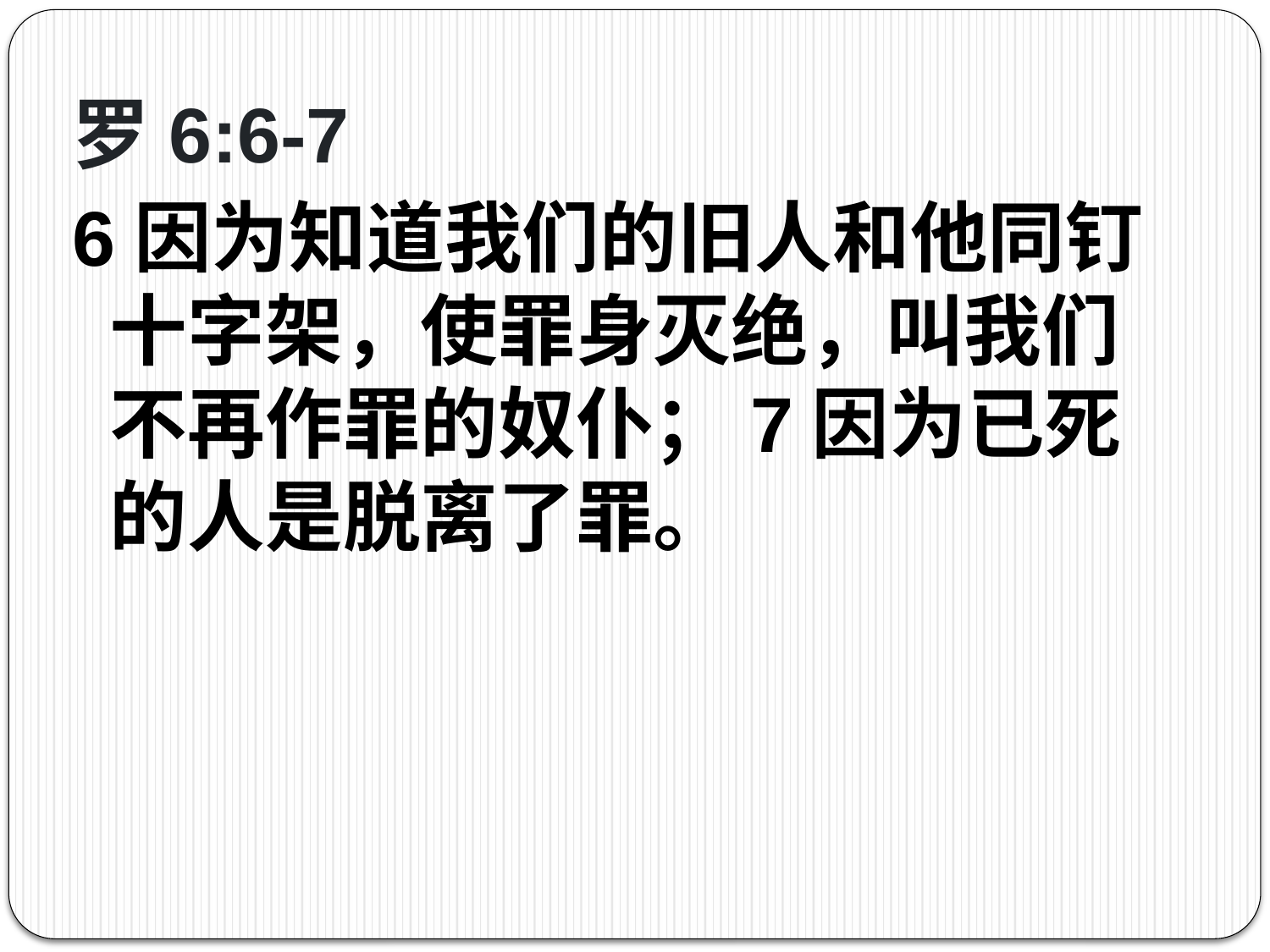

罗6:6-7
6因为知道我们的旧人和他同钉十字架，使罪身灭绝，叫我们不再作罪的奴仆；7因为已死的人是脱离了罪。